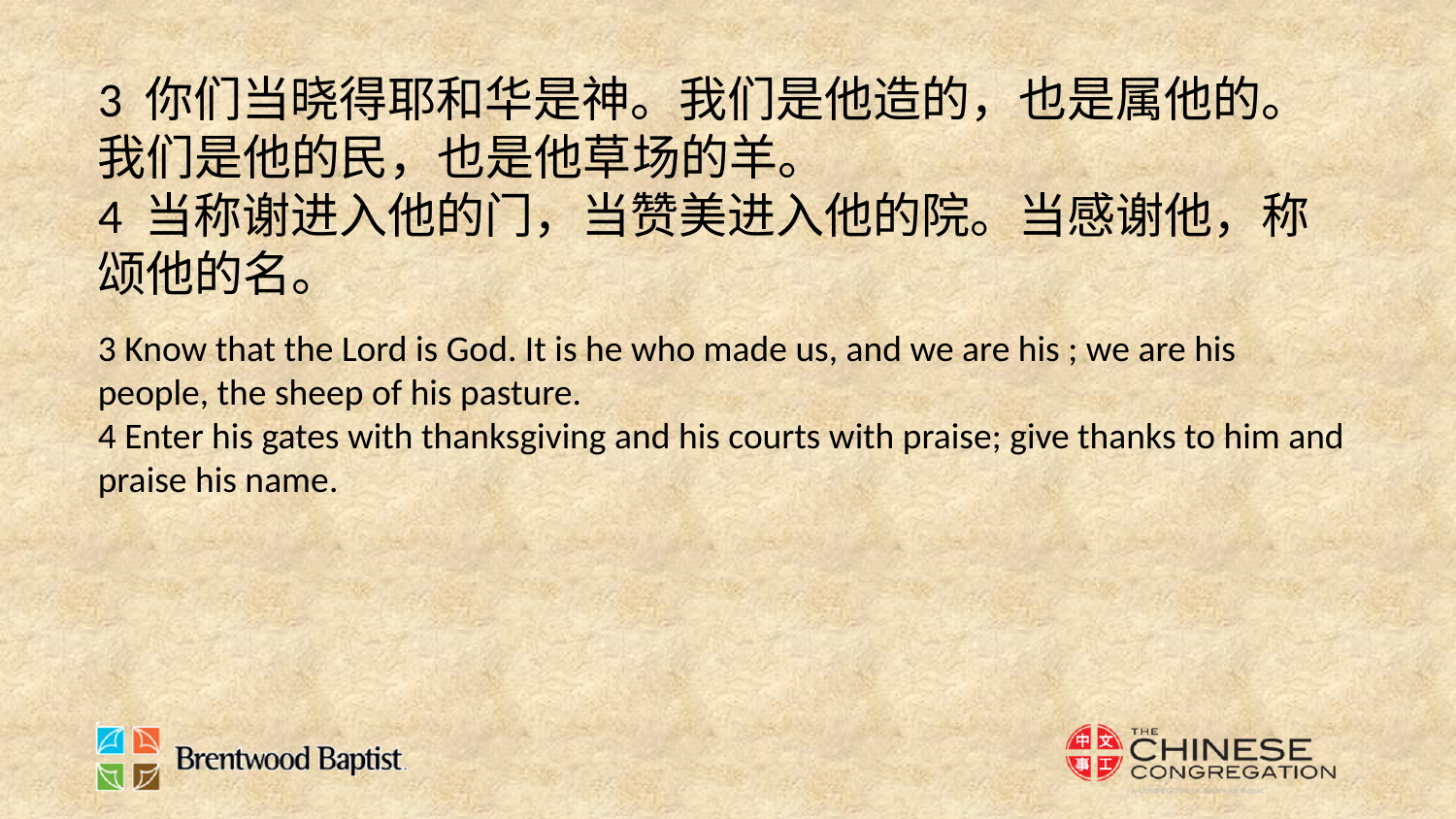

3 你们当晓得耶和华是神。我们是他造的，也是属他的。我们是他的民，也是他草场的羊。
4 当称谢进入他的门，当赞美进入他的院。当感谢他，称颂他的名。

3 Know that the Lord is God. It is he who made us, and we are his ; we are his people, the sheep of his pasture.
4 Enter his gates with thanksgiving and his courts with praise; give thanks to him and praise his name.